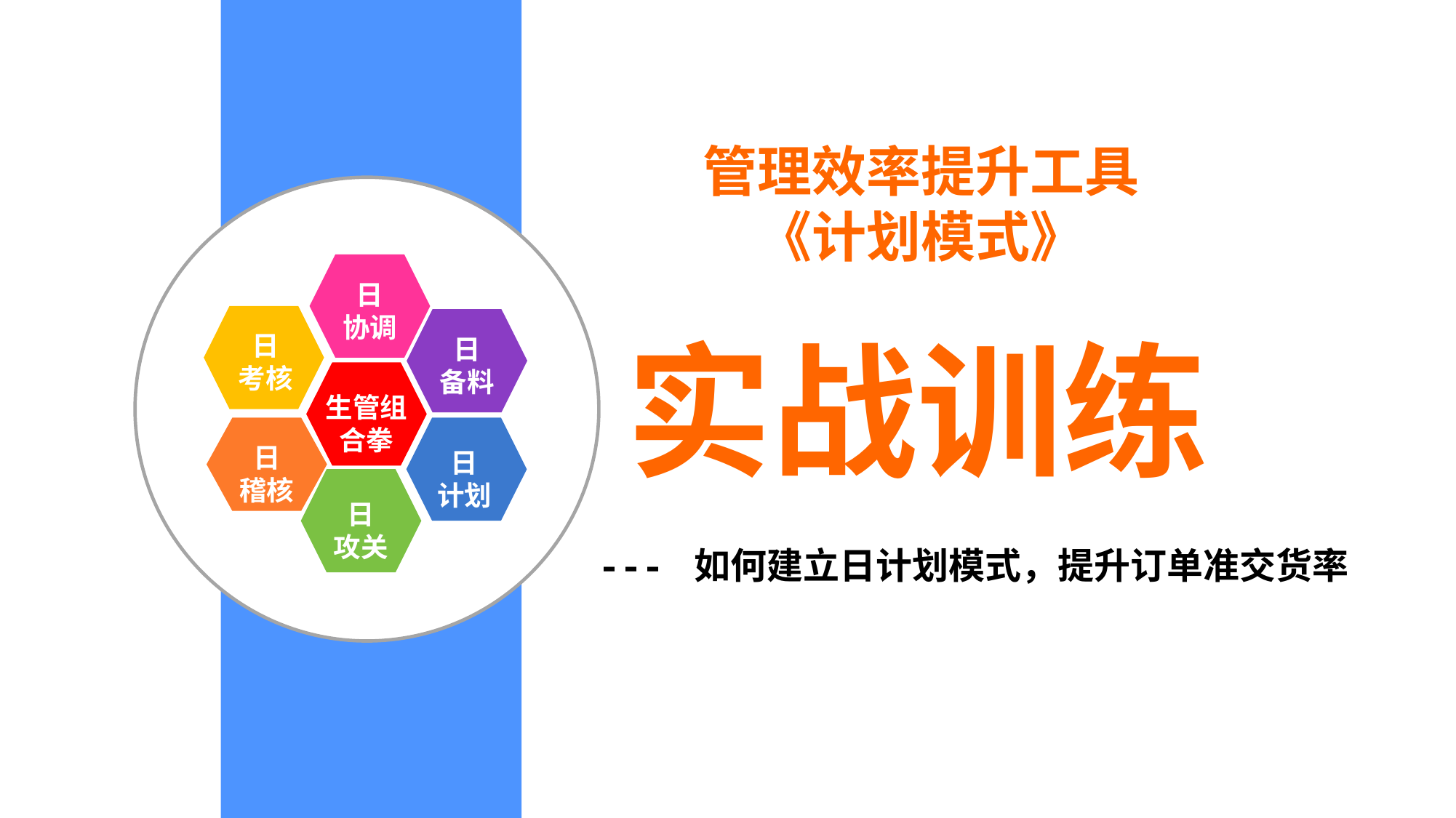

管理效率提升工具
《计划模式》
#

日
协调

日
考核

日
备料
实战训练

生管组合拳

日
稽核

日
计划

日
攻关
--- 如何建立日计划模式，提升订单准交货率